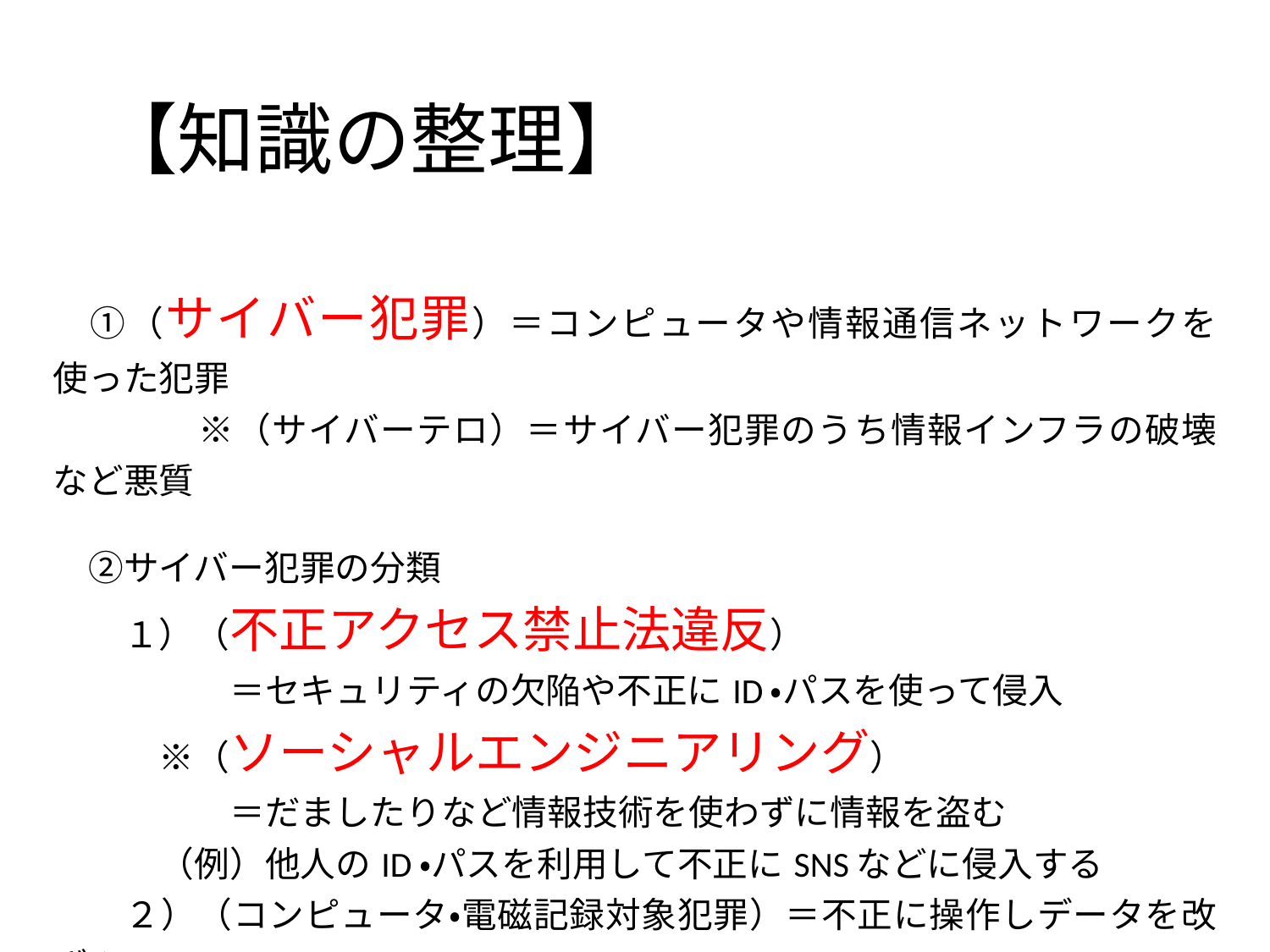

# 【知識の整理】
| ①（サイバー犯罪）＝コンピュータや情報通信ネットワークを使った犯罪 |
| --- |
| ※（サイバーテロ）＝サイバー犯罪のうち情報インフラの破壊など悪質 |
|  |
| ②サイバー犯罪の分類 |
| １）（不正アクセス禁止法違反） 　　　　　＝セキュリティの欠陥や不正にID・パスを使って侵入 |
| ※（ソーシャルエンジニアリング） 　　　　　＝だましたりなど情報技術を使わずに情報を盗む |
| （例）他人のID・パスを利用して不正にSNSなどに侵入する |
| ２）（コンピュータ・電磁記録対象犯罪）＝不正に操作しデータを改ざん |
| （例）コンピュータウイルスやマルウェアの作成・提供 |
| ３）（ネットワーク利用犯罪）＝ネットワークを利用して行う犯罪 |
| （例）違法な情報の送信、掲示板での誹謗中傷、フィッシング詐欺 |